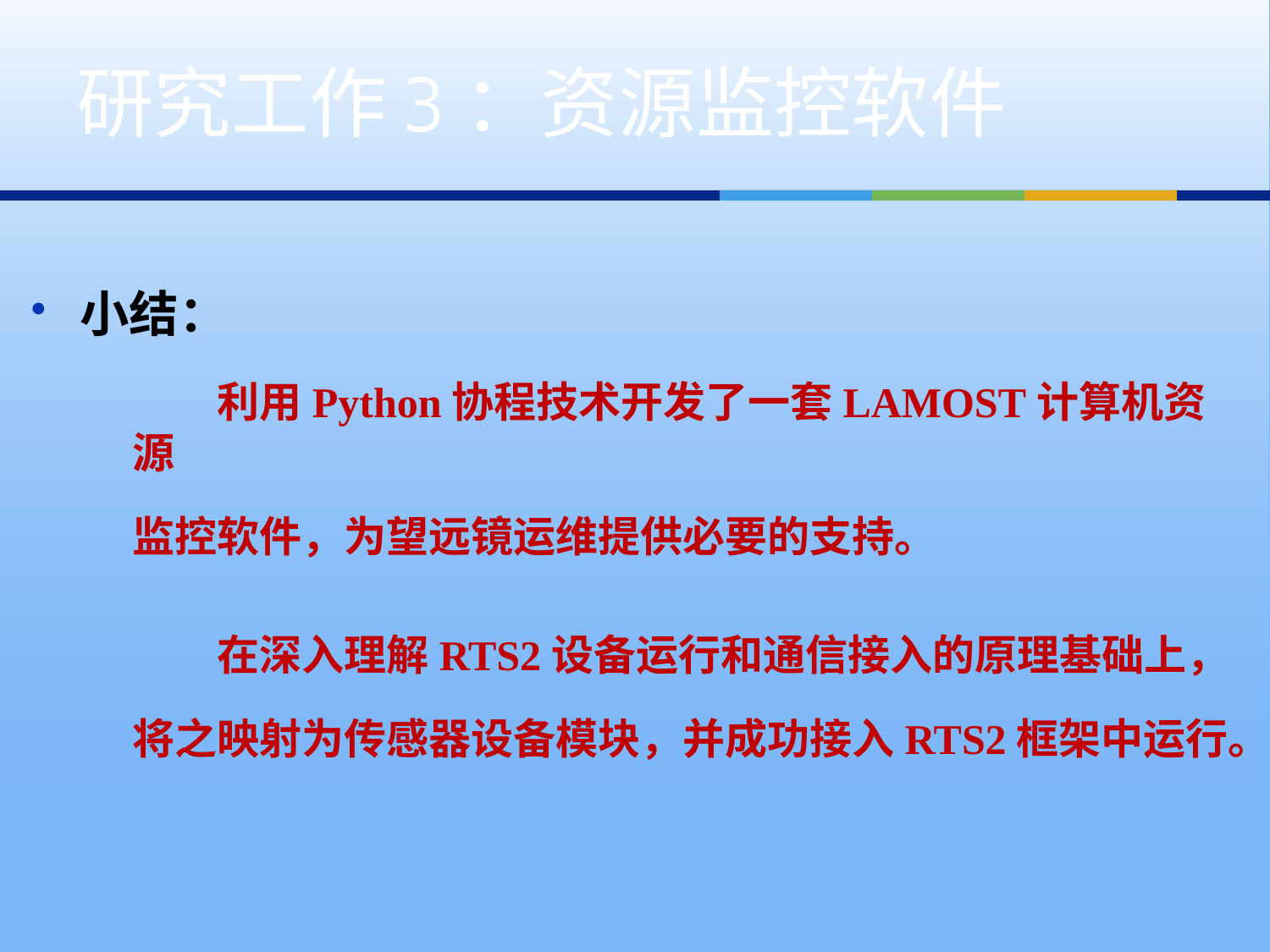

# 研究工作3：资源监控软件

小结：

利用Python协程技术开发了一套LAMOST计算机资源

监控软件，为望远镜运维提供必要的支持。

在深入理解RTS2设备运行和通信接入的原理基础上，

将之映射为传感器设备模块，并成功接入RTS2框架中运行。